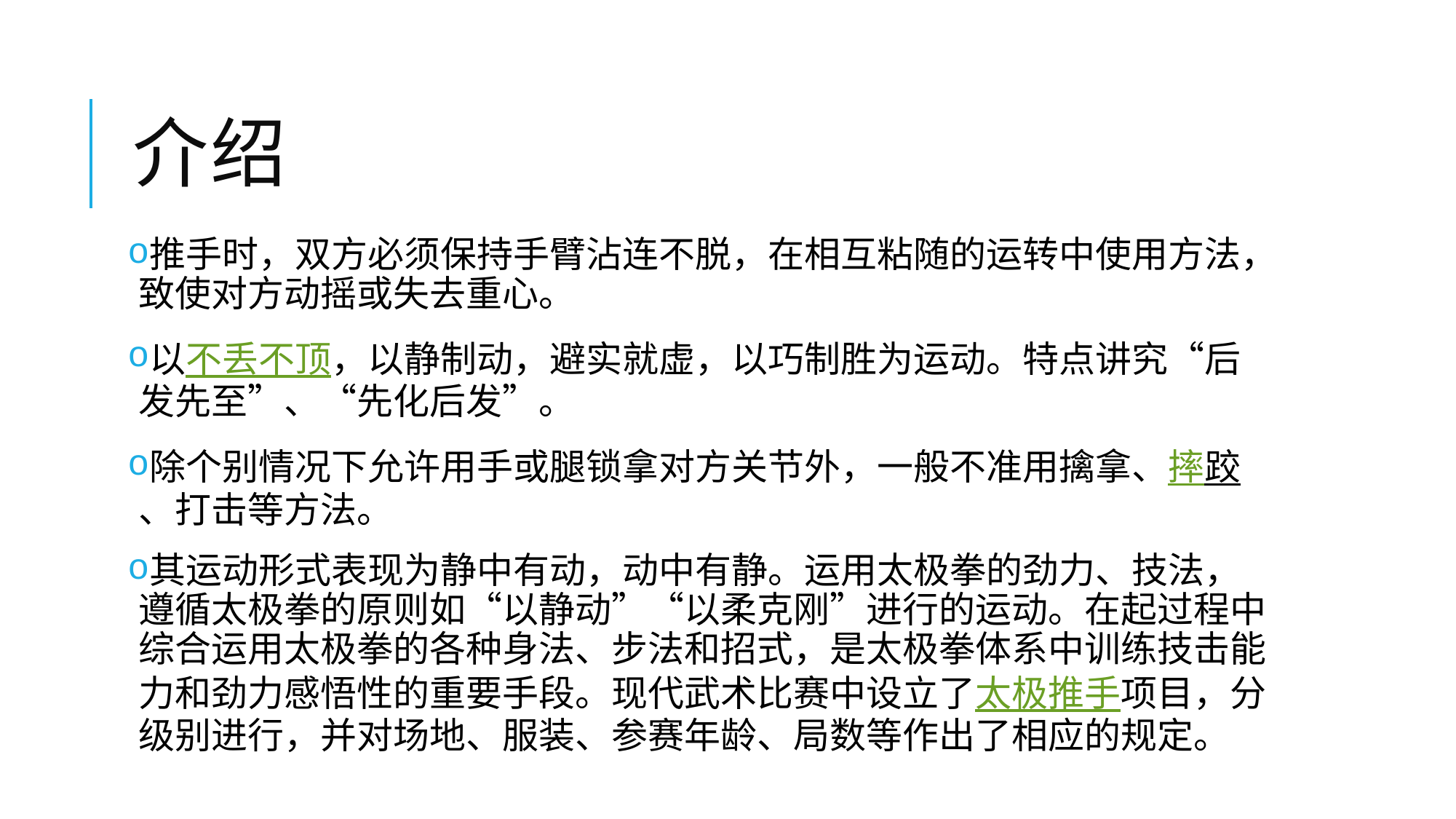

# 介绍
推手时，双方必须保持手臂沾连不脱，在相互粘随的运转中使用方法，致使对方动摇或失去重心。
以不丢不顶，以静制动，避实就虚，以巧制胜为运动。特点讲究“后发先至”、“先化后发”。
除个别情况下允许用手或腿锁拿对方关节外，一般不准用擒拿、摔跤、打击等方法。
其运动形式表现为静中有动，动中有静。运用太极拳的劲力、技法，遵循太极拳的原则如“以静动”“以柔克刚”进行的运动。在起过程中综合运用太极拳的各种身法、步法和招式，是太极拳体系中训练技击能力和劲力感悟性的重要手段。现代武术比赛中设立了太极推手项目，分级别进行，并对场地、服装、参赛年龄、局数等作出了相应的规定。